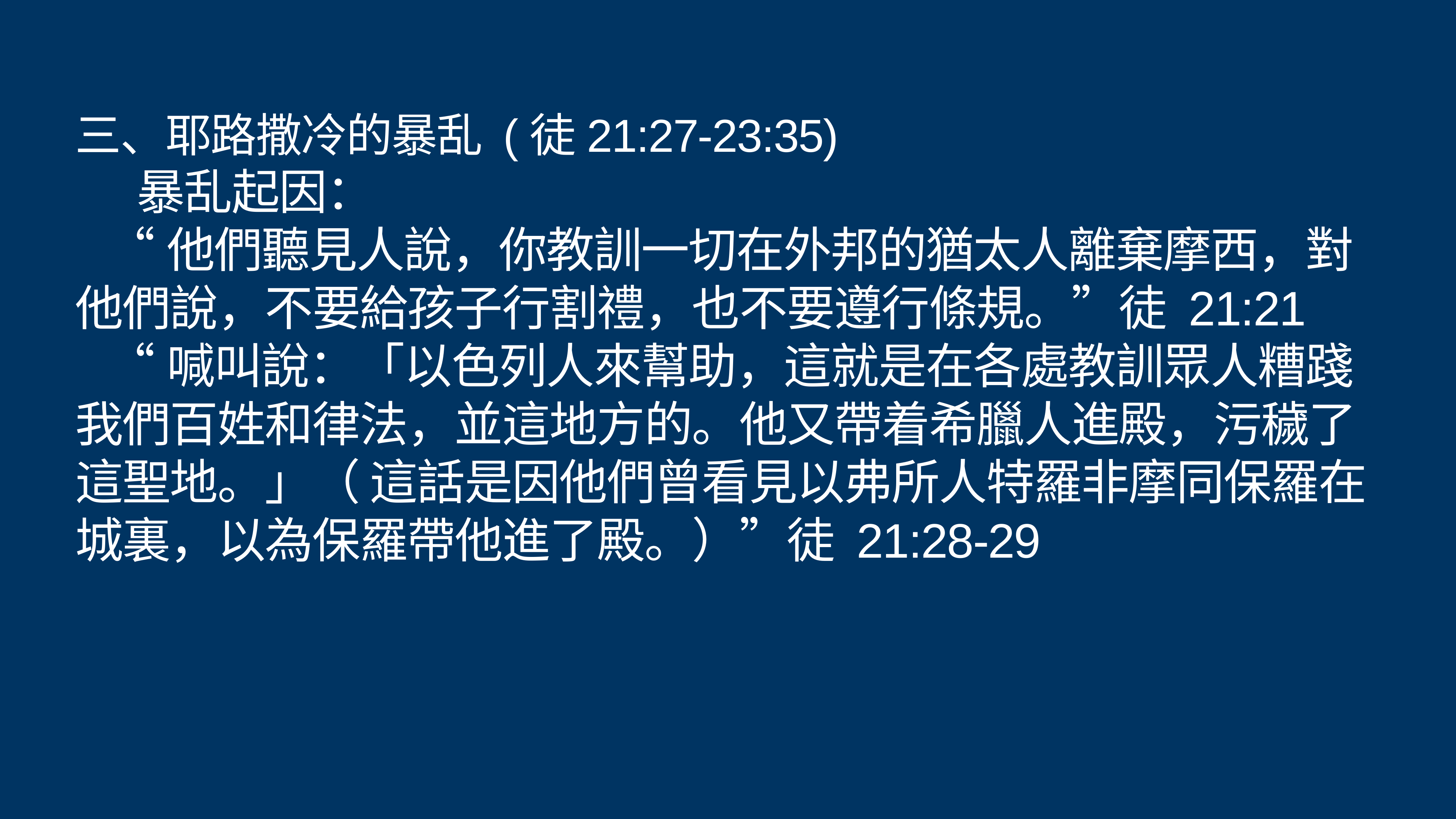

# 三、耶路撒冷的暴乱 (徒21:27-23:35)
暴乱起因：
“他們聽見人說，你教訓一切在外邦的猶太人離棄摩西，對他們說，不要給孩子行割禮，也不要遵行條規。”徒 21:21
“喊叫說：「以色列人來幫助，這就是在各處教訓眾人糟踐我們百姓和律法，並這地方的。他又帶着希臘人進殿，污穢了這聖地。」（ 這話是因他們曾看見以弗所人特羅非摩同保羅在城裏，以為保羅帶他進了殿。）”徒 21:28-29